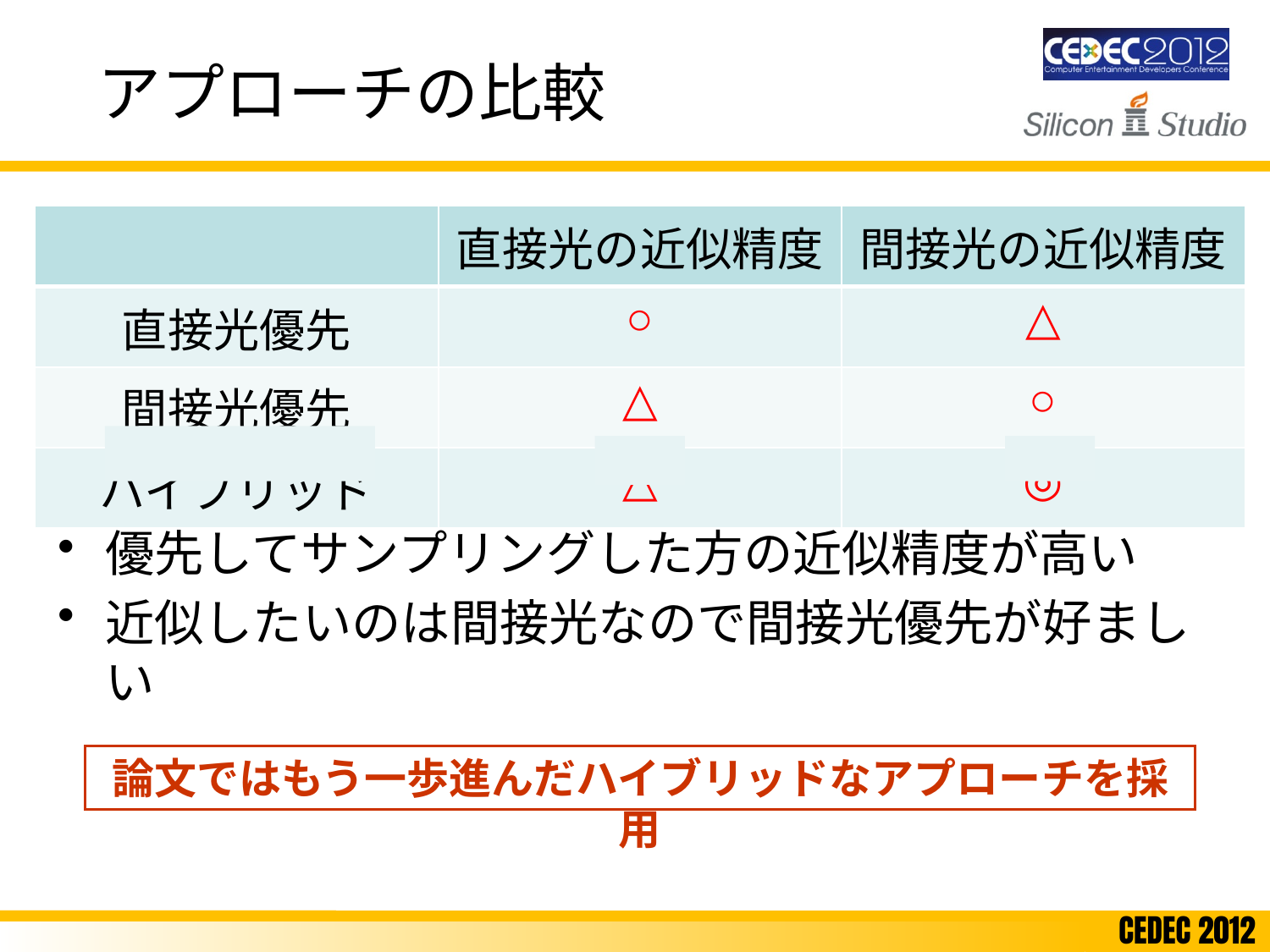

# アプローチの比較
|  | 直接光の近似精度 | 間接光の近似精度 |
| --- | --- | --- |
| 直接光優先 | ○ | △ |
| 間接光優先 | △ | ○ |
| ハイブリッド | △ | ◎ |

優先してサンプリングした方の近似精度が高い
近似したいのは間接光なので間接光優先が好ましい
論文ではもう一歩進んだハイブリッドなアプローチを採用